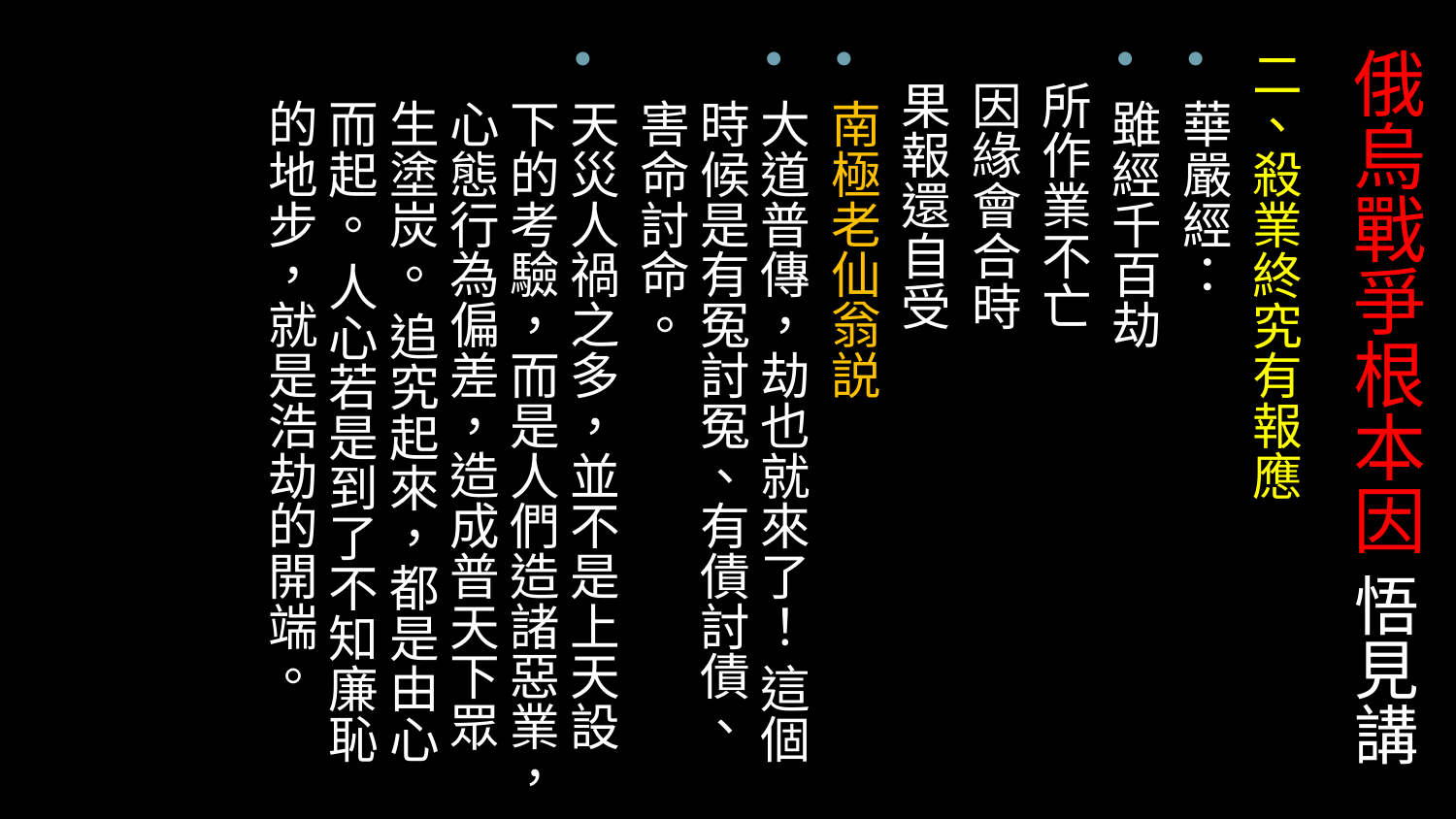

# 俄烏戰爭根本因 悟見講
二、殺業終究有報應
華嚴經：
雖經千百劫
  所作業不亡
  因緣會合時
  果報還自受
南極老仙翁説
大道普傳，劫也就來了！ 這個時候是有冤討冤、有債討債、害命討命。
天災人禍之多，並不是上天設下的考驗，而是人們造諸惡業，心態行為偏差，造成普天下眾生塗炭。 追究起來，都是由心而起。 人心若是到了不知廉恥的地步，就是浩劫的開端。